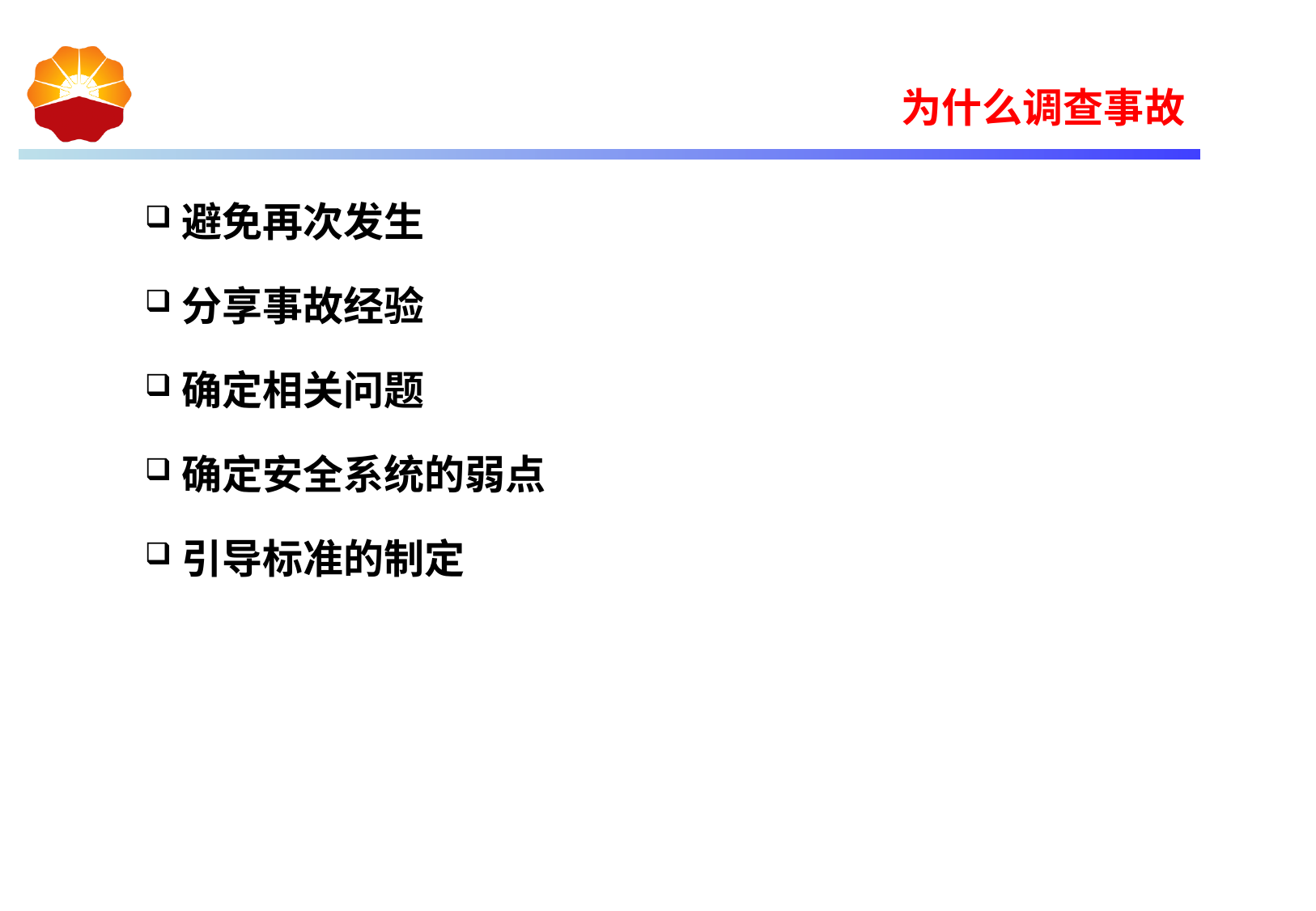

为什么调查事故
避免再次发生
分享事故经验
确定相关问题
确定安全系统的弱点
引导标准的制定